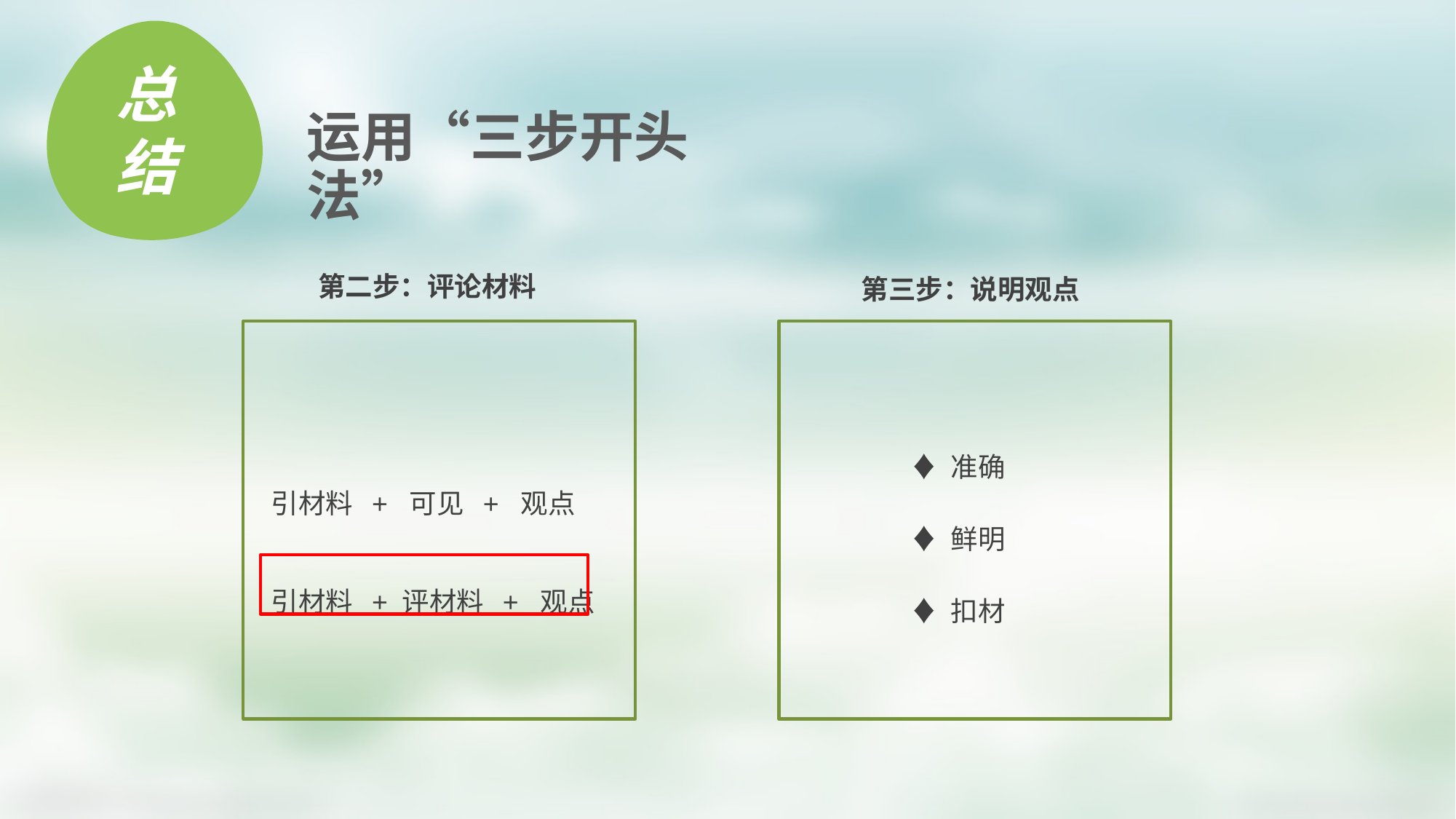

总结
运用“三步开头法”
第二步：评论材料
第三步：说明观点

        ♦ 准确
        ♦ 鲜明
        ♦ 扣材
引材料  +  可见  +  观点
引材料  + 评材料  +  观点